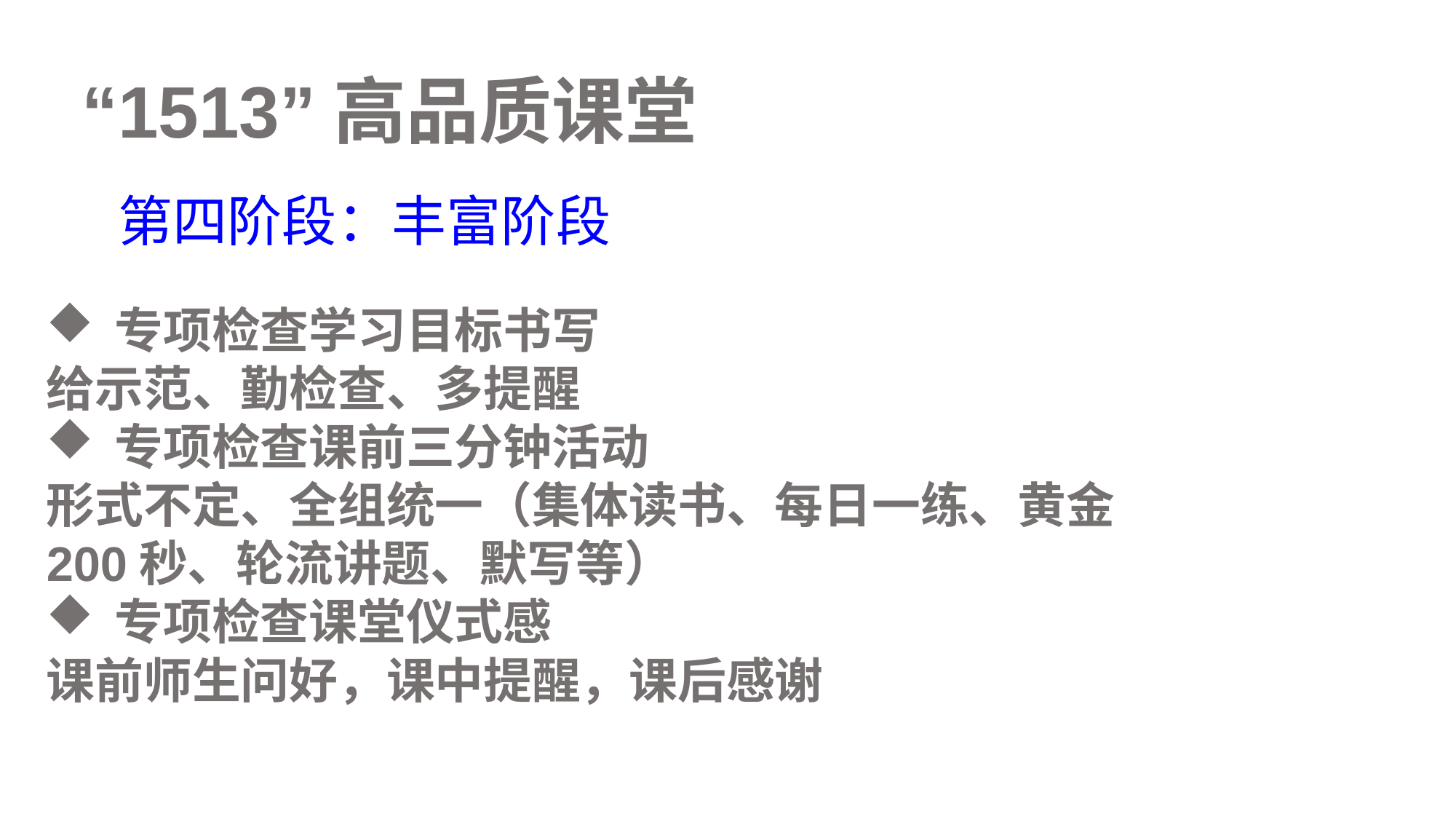

“1513”高品质课堂
第四阶段：丰富阶段
专项检查学习目标书写
给示范、勤检查、多提醒
专项检查课前三分钟活动
形式不定、全组统一（集体读书、每日一练、黄金200秒、轮流讲题、默写等）
专项检查课堂仪式感
课前师生问好，课中提醒，课后感谢